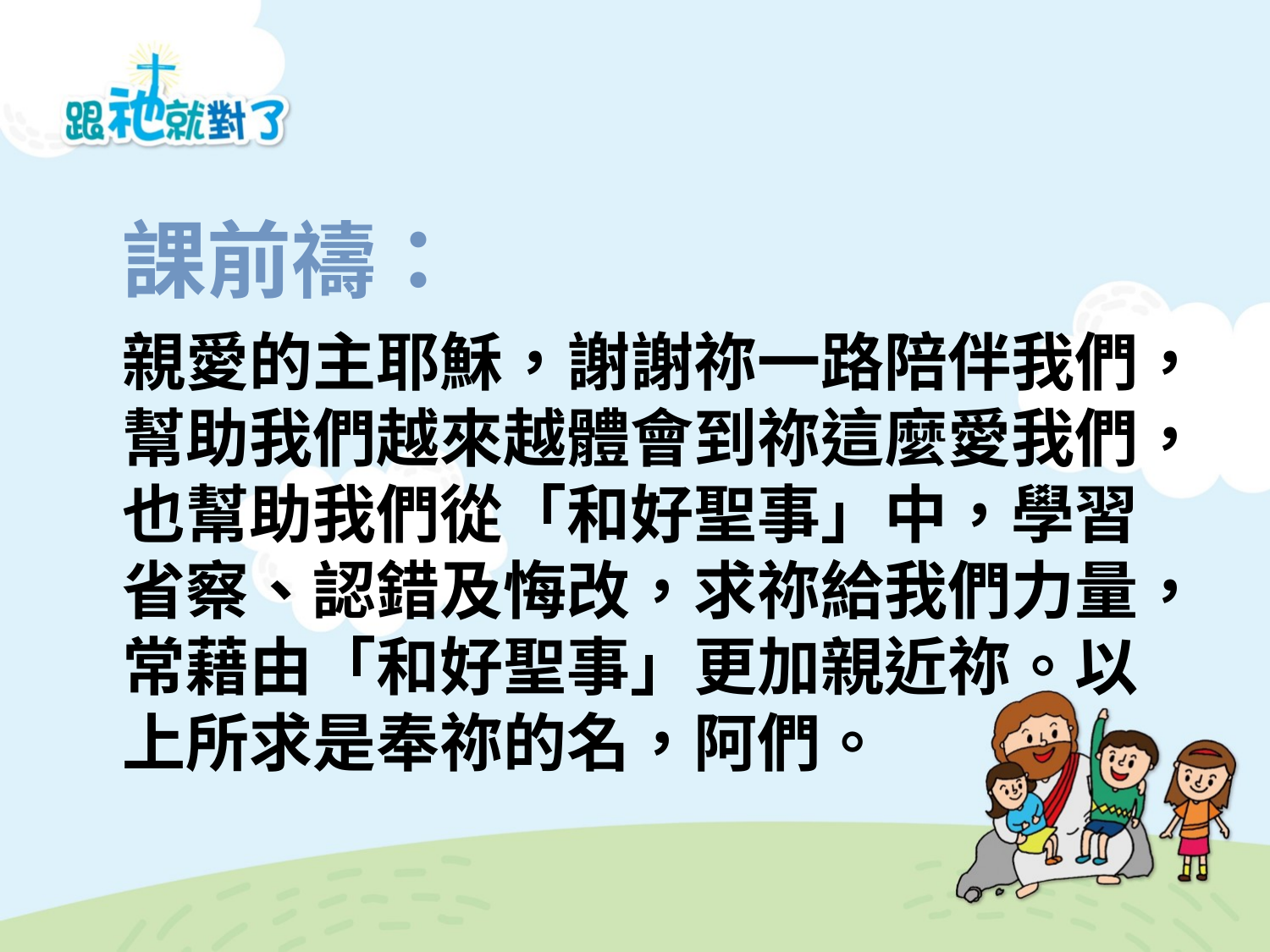

課前禱：
親愛的主耶穌，謝謝祢一路陪伴我們，幫助我們越來越體會到祢這麼愛我們，也幫助我們從「和好聖事」中，學習省察、認錯及悔改，求祢給我們力量，常藉由「和好聖事」更加親近祢。以上所求是奉祢的名，阿們。